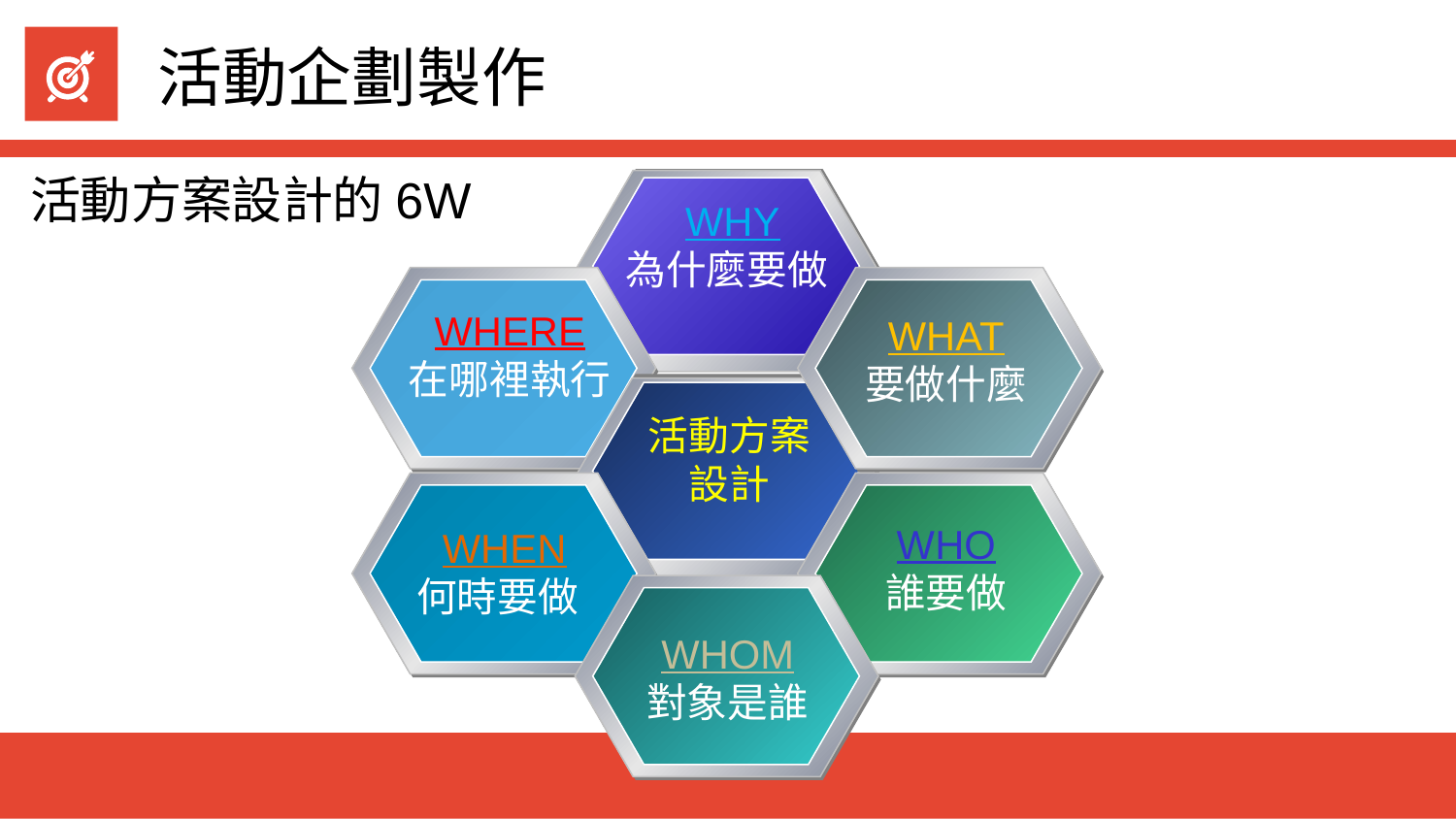

# 活動企劃製作

活動方案設計的6W

WHY
為什麼要做

WHERE
在哪裡執行

WHAT
要做什麼

活動方案
設計

WHEN
何時要做

WHO
誰要做

WHOM
對象是誰